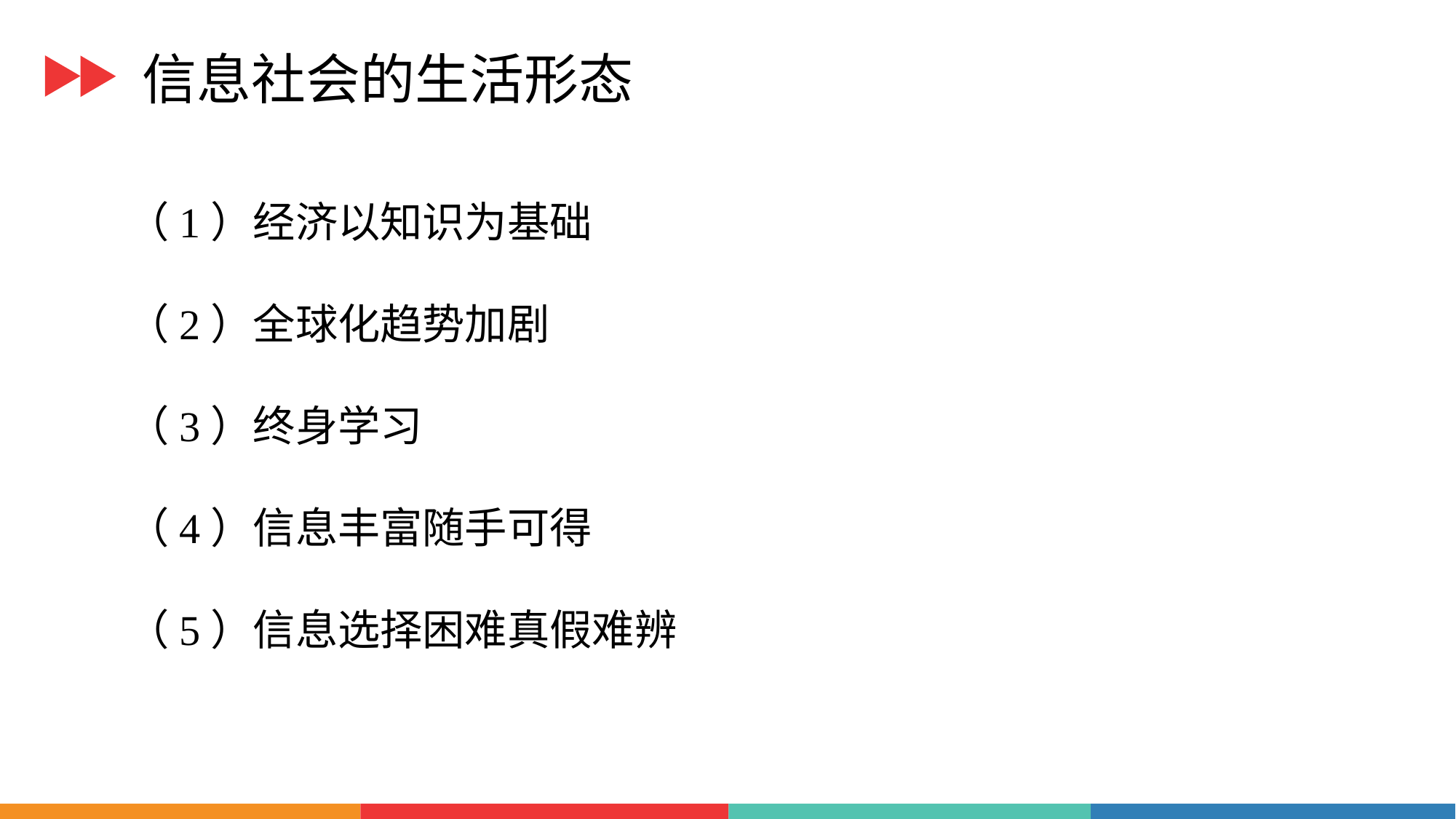

信息社会的生活形态

（1）经济以知识为基础
（2）全球化趋势加剧
（3）终身学习
（4）信息丰富随手可得
（5）信息选择困难真假难辨

10